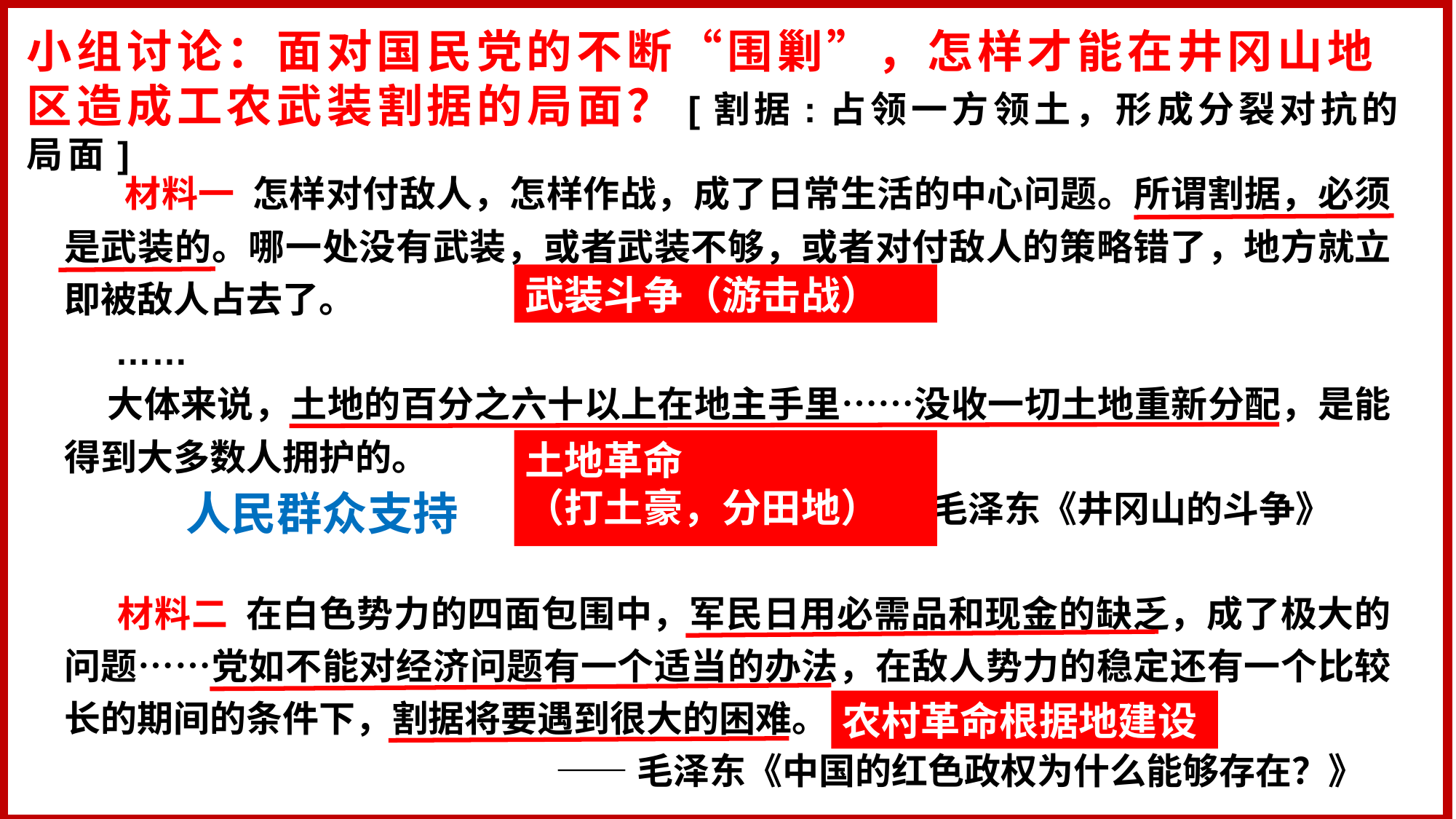

小组讨论：面对国民党的不断“围剿”，怎样才能在井冈山地区造成工农武装割据的局面？[割据:占领一方领土，形成分裂对抗的局面]
     材料一  怎样对付敌人，怎样作战，成了日常生活的中心问题。所谓割据，必须是武装的。哪一处没有武装，或者武装不够，或者对付敌人的策略错了，地方就立即被敌人占去了。
     ……
    大体来说，土地的百分之六十以上在地主手里……没收一切土地重新分配，是能得到大多数人拥护的。
                                                                                                ——毛泽东《井冈山的斗争》

     材料二  在白色势力的四面包围中，军民日用必需品和现金的缺乏，成了极大的问题……党如不能对经济问题有一个适当的办法，在敌人势力的稳定还有一个比较长的期间的条件下，割据将要遇到很大的困难。
                                                            ——毛泽东《中国的红色政权为什么能够存在？》
武装斗争（游击战）
土地革命
（打土豪，分田地）
人民群众支持
武装斗争
革命政权
农村革命根据地建设